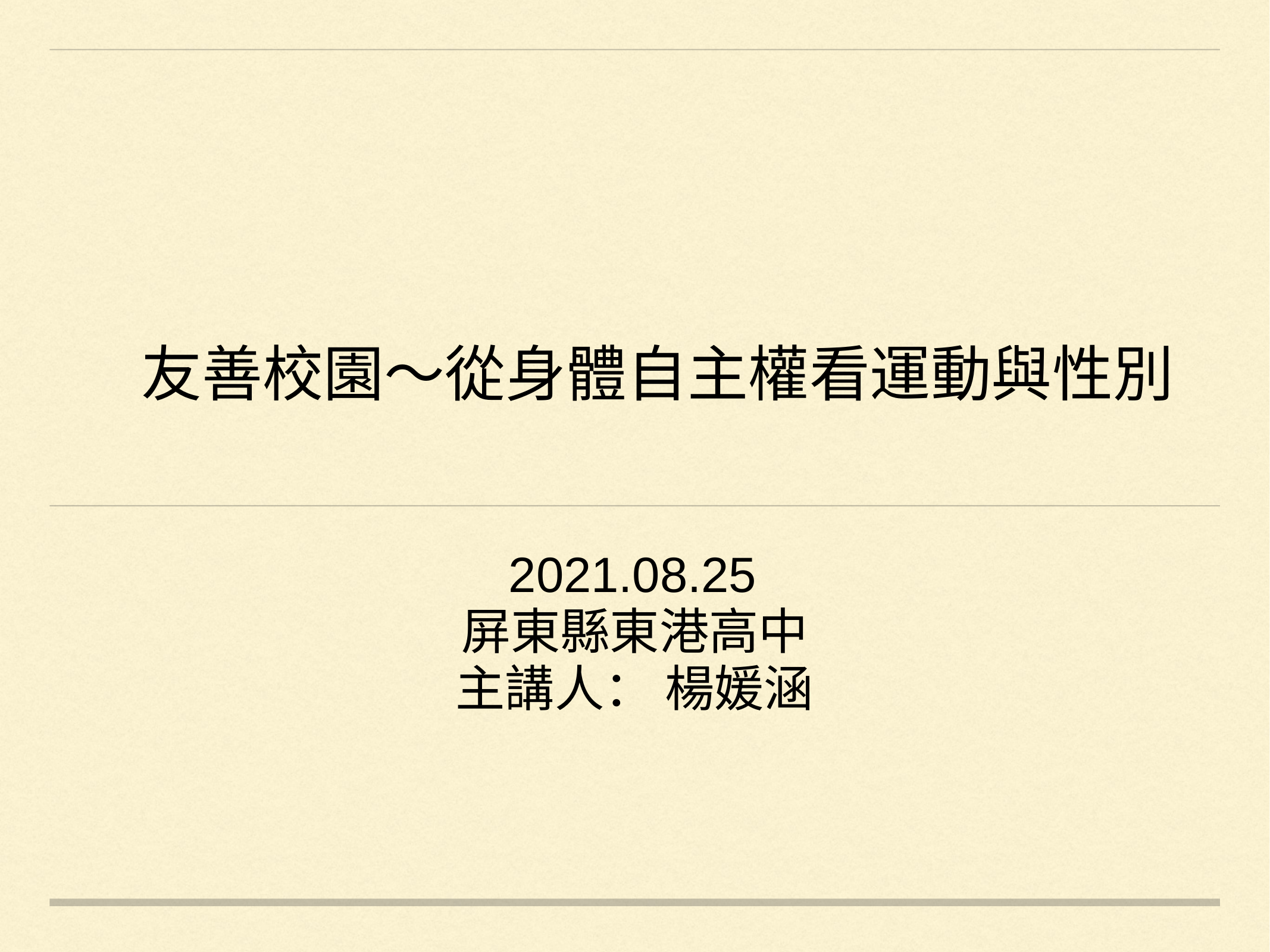

# 友善校園～從身體自主權看運動與性別
 2021.08.25
屏東縣東港高中
主講人： 楊媛涵
1